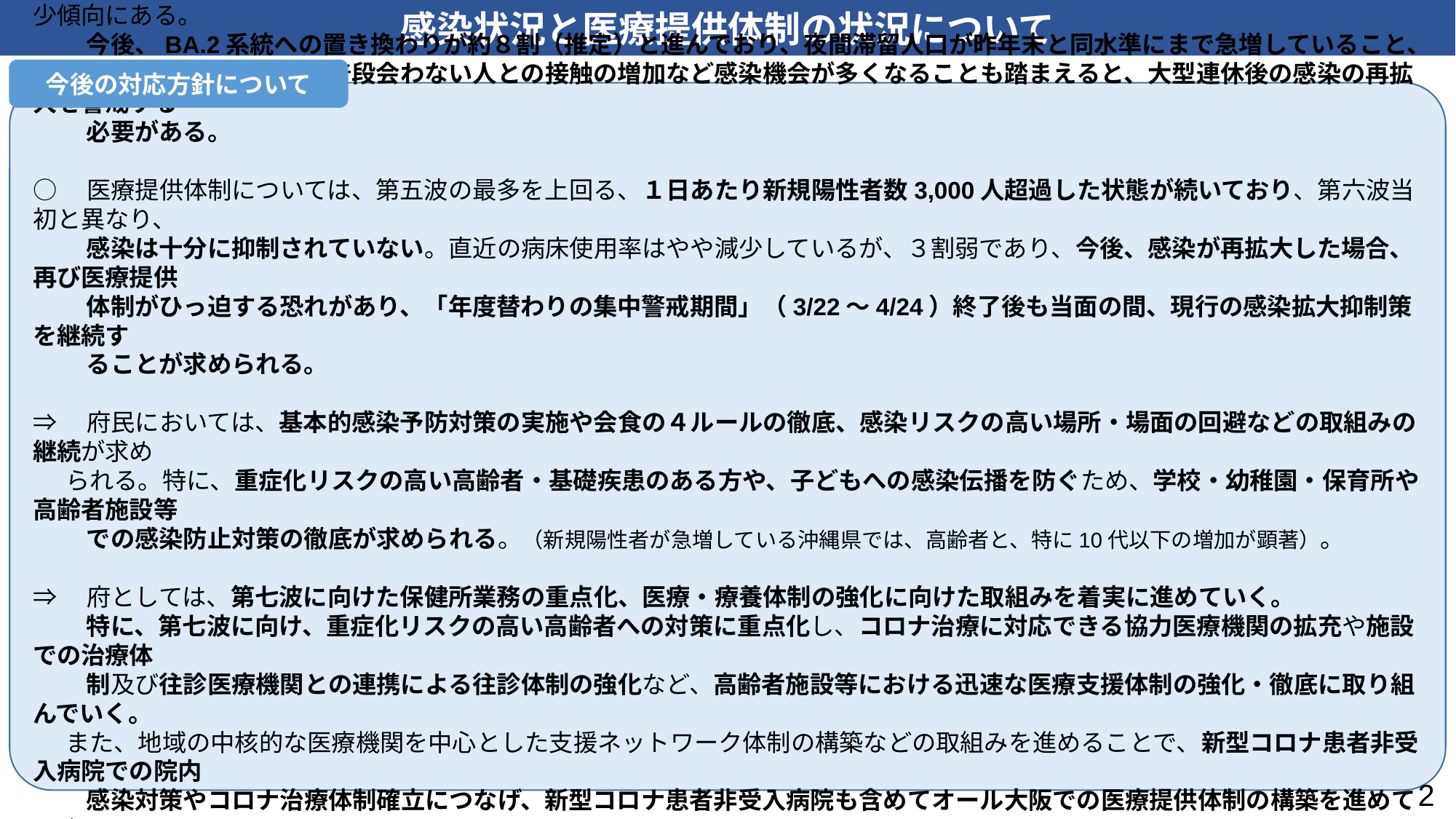

感染状況と医療提供体制の状況について
今後の対応方針について
○　感染状況は、３月下旬より拡大傾向にあったが、直近はやや減少傾向。感染拡大の兆候を示す20・30代新規陽性者数も減少傾向にある。
　　 今後、BA.2系統への置き換わりが約８割（推定）と進んでおり、夜間滞留人口が昨年末と同水準にまで急増していること、
　　 今後、大型連休により普段会わない人との接触の増加など感染機会が多くなることも踏まえると、大型連休後の感染の再拡大を警戒する
　　 必要がある。

○　医療提供体制については、第五波の最多を上回る、１日あたり新規陽性者数3,000人超過した状態が続いており、第六波当初と異なり、
　　 感染は十分に抑制されていない。直近の病床使用率はやや減少しているが、３割弱であり、今後、感染が再拡大した場合、再び医療提供
　　 体制がひっ迫する恐れがあり、「年度替わりの集中警戒期間」（3/22～4/24）終了後も当面の間、現行の感染拡大抑制策を継続す
　　 ることが求められる。

⇒　府民においては、基本的感染予防対策の実施や会食の４ルールの徹底、感染リスクの高い場所・場面の回避などの取組みの継続が求め
     られる。特に、重症化リスクの高い高齢者・基礎疾患のある方や、子どもへの感染伝播を防ぐため、学校・幼稚園・保育所や高齢者施設等
　　 での感染防止対策の徹底が求められる。（新規陽性者が急増している沖縄県では、高齢者と、特に10代以下の増加が顕著）。

⇒　府としては、第七波に向けた保健所業務の重点化、医療・療養体制の強化に向けた取組みを着実に進めていく。
　　 特に、第七波に向け、重症化リスクの高い高齢者への対策に重点化し、コロナ治療に対応できる協力医療機関の拡充や施設での治療体
　　 制及び往診医療機関との連携による往診体制の強化など、高齢者施設等における迅速な医療支援体制の強化・徹底に取り組んでいく。
     また、地域の中核的な医療機関を中心とした支援ネットワーク体制の構築などの取組みを進めることで、新型コロナ患者非受入病院での院内
　　 感染対策やコロナ治療体制確立につなげ、新型コロナ患者非受入病院も含めてオール大阪での医療提供体制の構築を進めていく。

⇒　加えて、若年層を中心にワクチン接種のさらなる促進に向けた取組みを実施（4/21～5/22までを集中取組期間とする）していく。
2